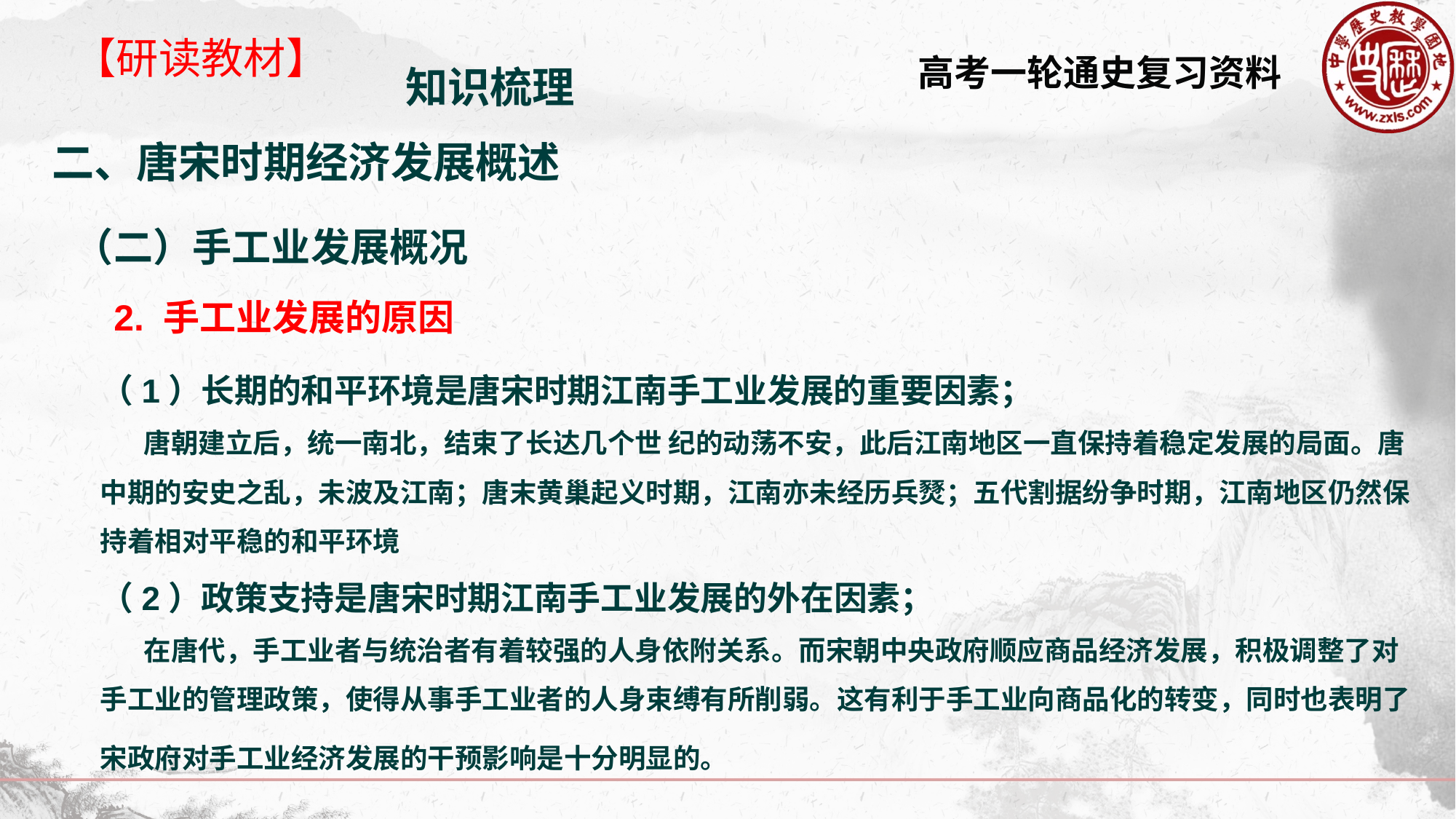

【研读教材】
知识梳理
二、唐宋时期经济发展概述
（二）手工业发展概况
2. 手工业发展的原因
（1）长期的和平环境是唐宋时期江南手工业发展的重要因素；
      唐朝建立后，统一南北，结束了长达几个世 纪的动荡不安，此后江南地区一直保持着稳定发展的局面。唐中期的安史之乱，未波及江南；唐末黄巢起义时期，江南亦未经历兵燹；五代割据纷争时期，江南地区仍然保持着相对平稳的和平环境
（2）政策支持是唐宋时期江南手工业发展的外在因素；
      在唐代，手工业者与统治者有着较强的人身依附关系。而宋朝中央政府顺应商品经济发展，积极调整了对手工业的管理政策，使得从事手工业者的人身束缚有所削弱。这有利于手工业向商品化的转变，同时也表明了宋政府对手工业经济发展的干预影响是十分明显的。